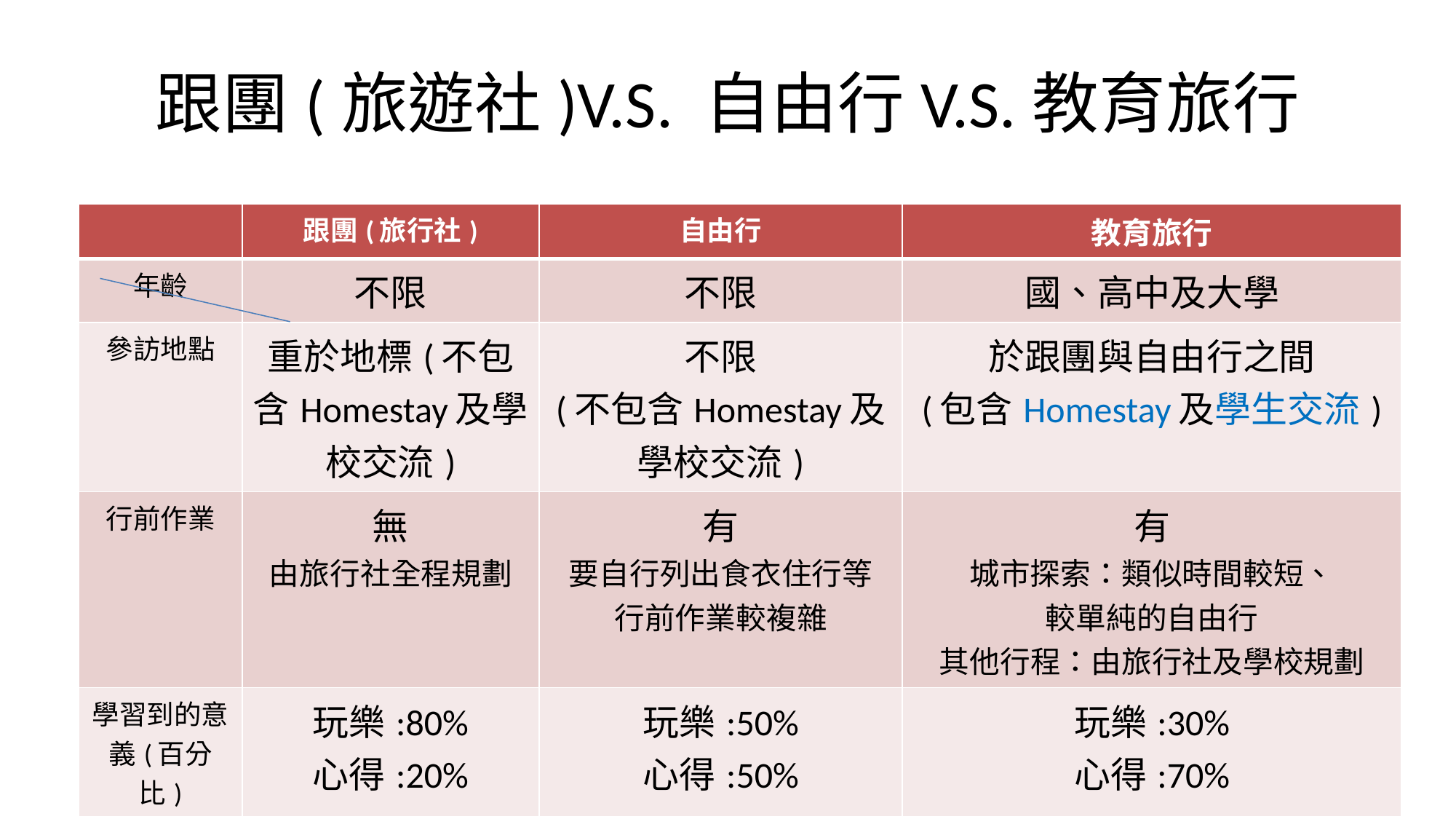

# 跟團(旅遊社)V.S. 自由行V.S.教育旅行
|  | 跟團(旅行社) | 自由行 | 教育旅行 |
| --- | --- | --- | --- |
| 年齡 | 不限 | 不限 | 國、高中及大學 |
| 參訪地點 | 重於地標(不包含Homestay及學校交流) | 不限 (不包含Homestay及學校交流) | 於跟團與自由行之間 (包含Homestay及學生交流) |
| 行前作業 | 無 由旅行社全程規劃 | 有 要自行列出食衣住行等 行前作業較複雜 | 有 城市探索：類似時間較短、 較單純的自由行 其他行程：由旅行社及學校規劃 |
| 學習到的意義(百分比) | 玩樂:80% 心得:20% | 玩樂:50% 心得:50% | 玩樂:30% 心得:70% |